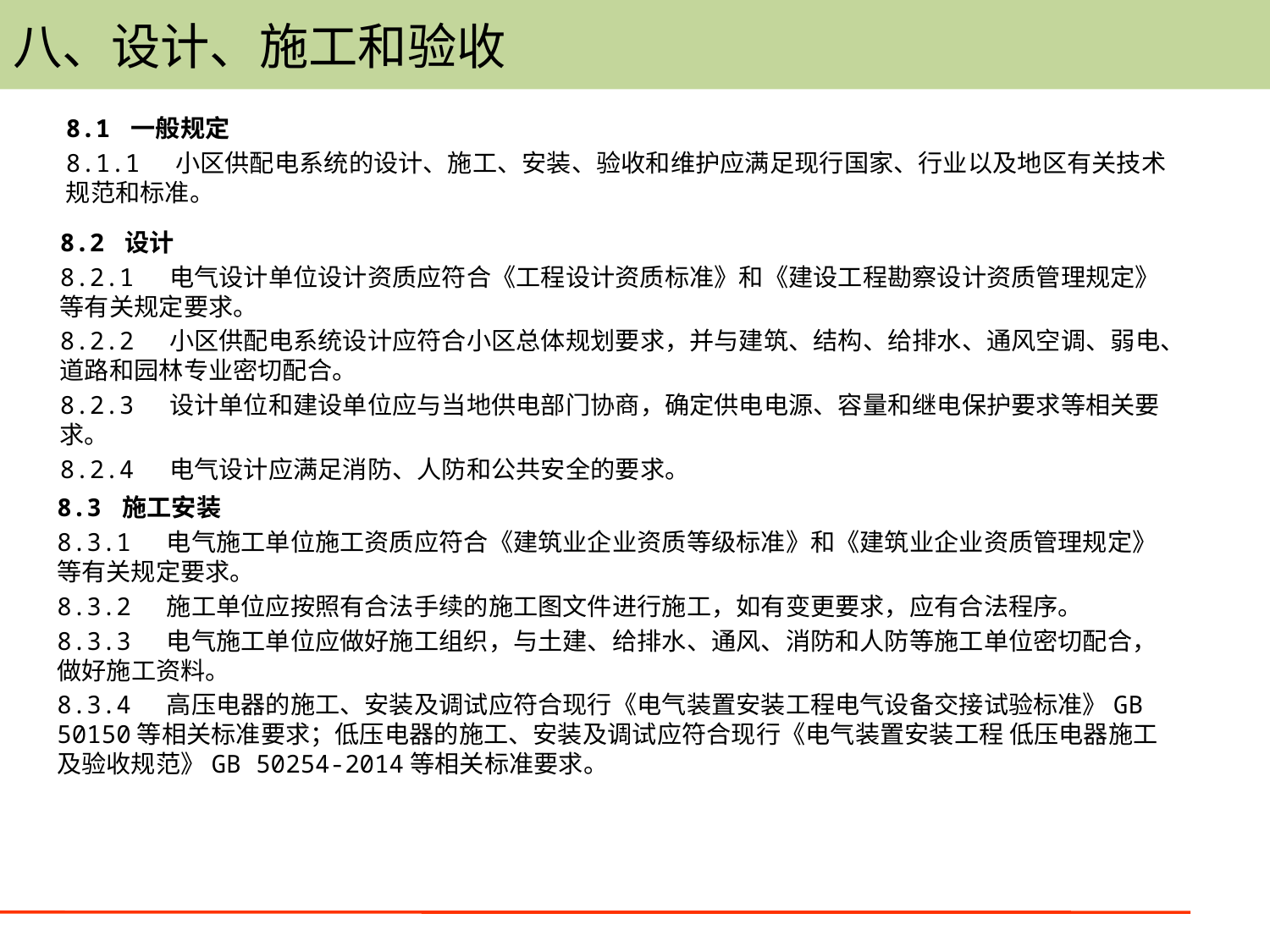

# 八、设计、施工和验收
8.1 一般规定
8.1.1  小区供配电系统的设计、施工、安装、验收和维护应满足现行国家、行业以及地区有关技术规范和标准。
8.2 设计
8.2.1  电气设计单位设计资质应符合《工程设计资质标准》和《建设工程勘察设计资质管理规定》等有关规定要求。
8.2.2  小区供配电系统设计应符合小区总体规划要求，并与建筑、结构、给排水、通风空调、弱电、道路和园林专业密切配合。
8.2.3  设计单位和建设单位应与当地供电部门协商，确定供电电源、容量和继电保护要求等相关要求。
8.2.4  电气设计应满足消防、人防和公共安全的要求。
8.3 施工安装
8.3.1  电气施工单位施工资质应符合《建筑业企业资质等级标准》和《建筑业企业资质管理规定》等有关规定要求。
8.3.2  施工单位应按照有合法手续的施工图文件进行施工，如有变更要求，应有合法程序。
8.3.3  电气施工单位应做好施工组织，与土建、给排水、通风、消防和人防等施工单位密切配合，做好施工资料。
8.3.4  高压电器的施工、安装及调试应符合现行《电气装置安装工程电气设备交接试验标准》GB 50150等相关标准要求；低压电器的施工、安装及调试应符合现行《电气装置安装工程 低压电器施工及验收规范》GB 50254-2014等相关标准要求。